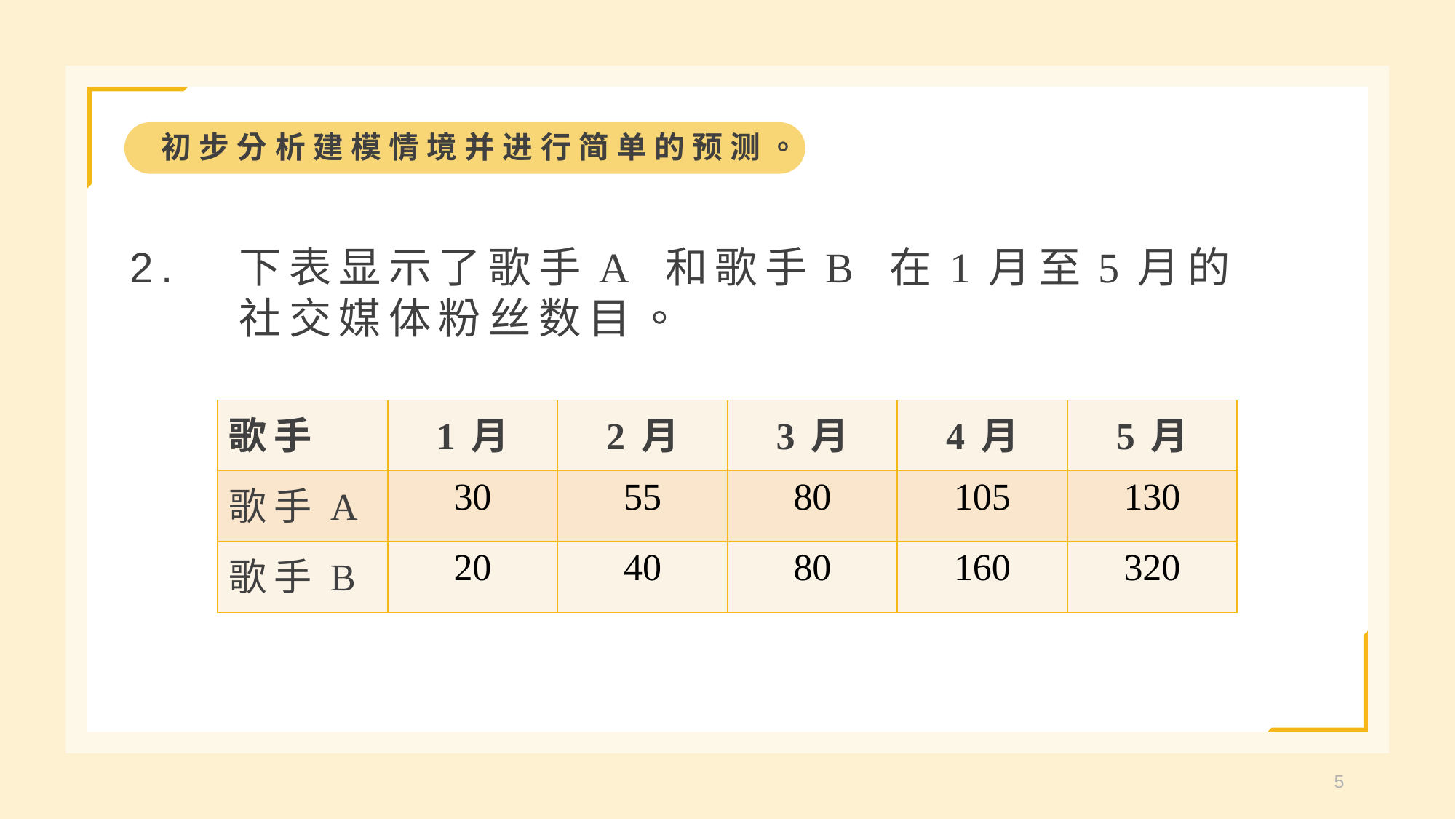

初步分析建模情境并进行简单的预测。
2.	下表显示了歌手A 和歌手B 在1月至5月的
	社交媒体粉丝数目。
| 歌手 | 1月 | 2月 | 3月 | 4月 | 5月 |
| --- | --- | --- | --- | --- | --- |
| 歌手A | 30 | 55 | 80 | 105 | 130 |
| 歌手B | 20 | 40 | 80 | 160 | 320 |

5